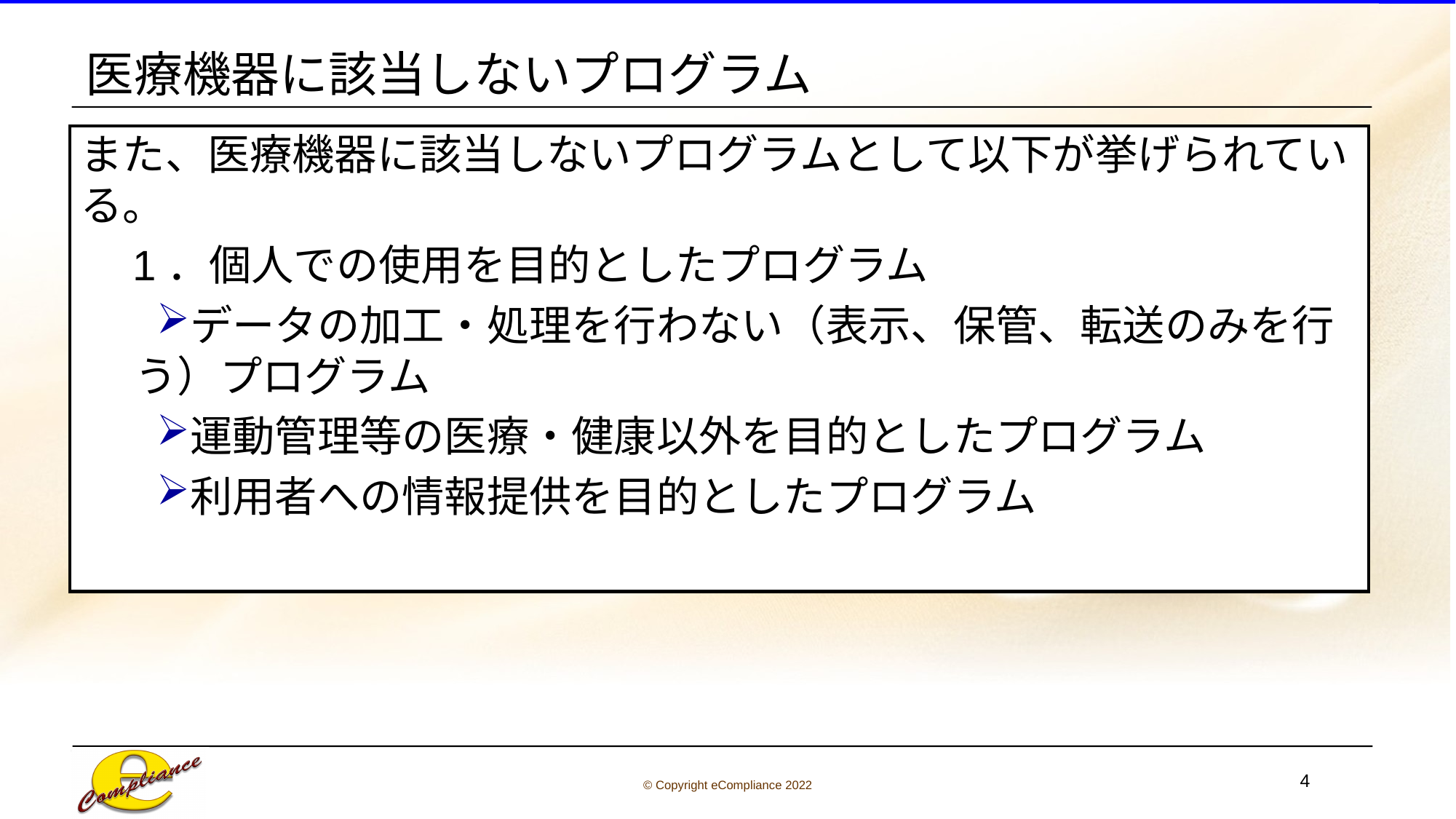

# 医療機器に該当しないプログラム
また、医療機器に該当しないプログラムとして以下が挙げられている。
　1．個人での使用を目的としたプログラム
データの加工・処理を行わない（表示、保管、転送のみを行う）プログラム
運動管理等の医療・健康以外を目的としたプログラム
利用者への情報提供を目的としたプログラム